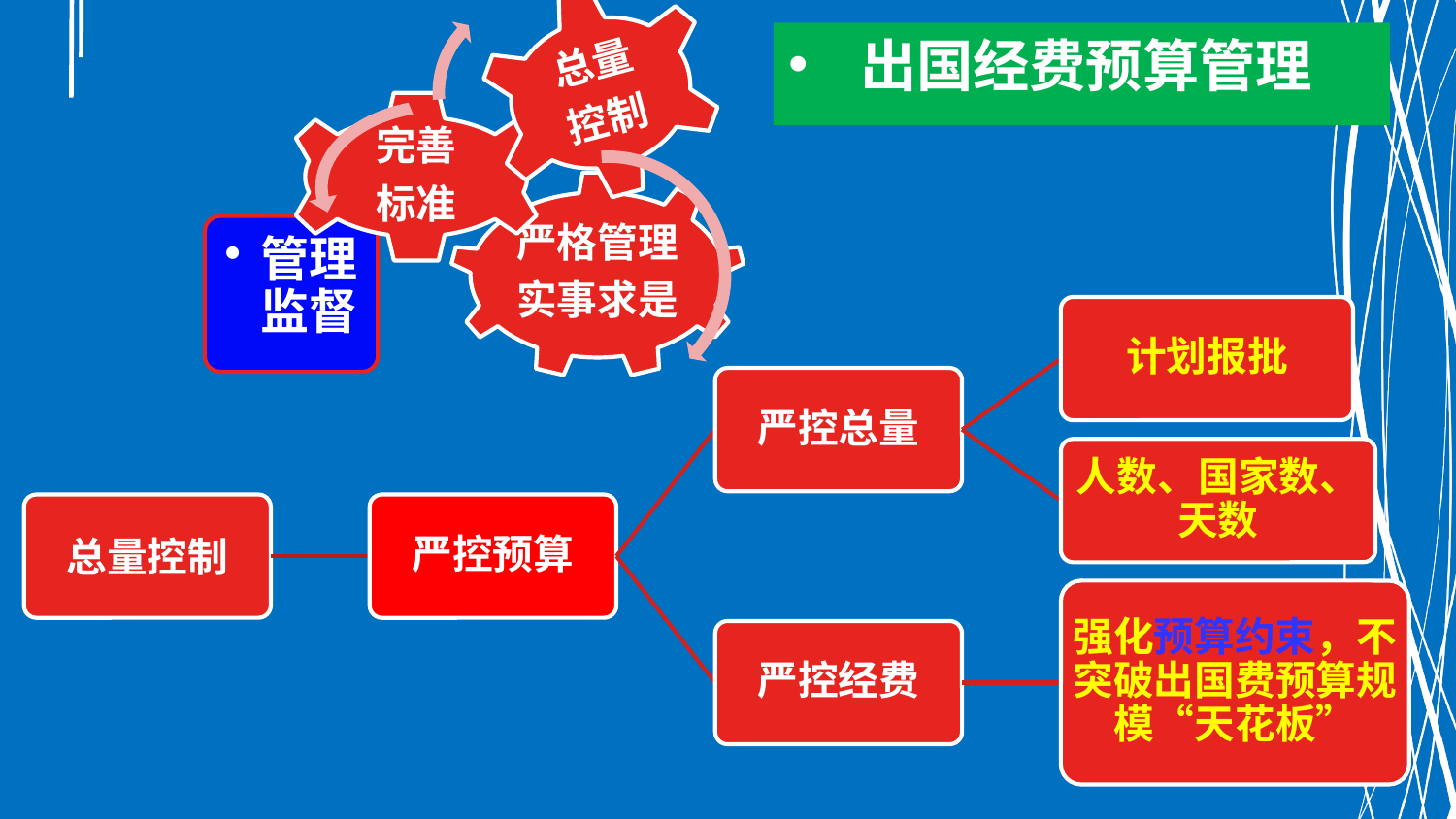

严格管理
实事求是
管理监督
完善
标准
总量
控制
# 出国经费预算管理

总量控制

严控预算

严控总量

计划报批

人数、国家数、天数

严控经费

强化预算约束，不突破出国费预算规模“天花板”